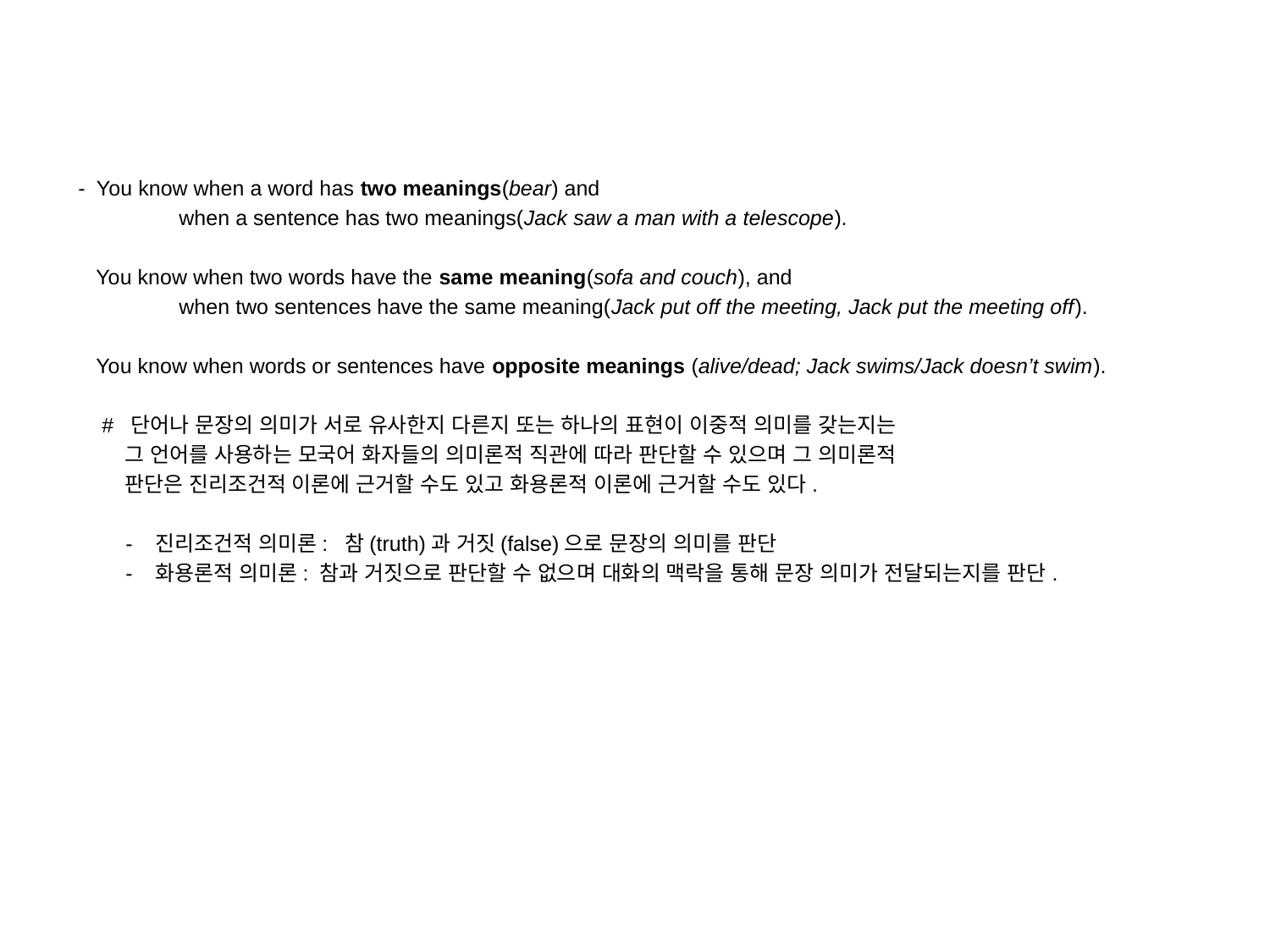

-  You know when a word has two meanings(bear) and
                  when a sentence has two meanings(Jack saw a man with a telescope).

    You know when two words have the same meaning(sofa and couch), and
                  when two sentences have the same meaning(Jack put off the meeting, Jack put the meeting off).

    You know when words or sentences have opposite meanings (alive/dead; Jack swims/Jack doesn’t swim).

     #  단어나 문장의 의미가 서로 유사한지 다른지 또는 하나의 표현이 이중적 의미를 갖는지는
        그 언어를 사용하는 모국어 화자들의 의미론적 직관에 따라 판단할 수 있으며 그 의미론적
        판단은 진리조건적 이론에 근거할 수도 있고 화용론적 이론에 근거할 수도 있다.

         -   진리조건적 의미론:  참(truth)과 거짓(false)으로 문장의 의미를 판단
         -   화용론적 의미론: 참과 거짓으로 판단할 수 없으며 대화의 맥락을 통해 문장 의미가 전달되는지를 판단.